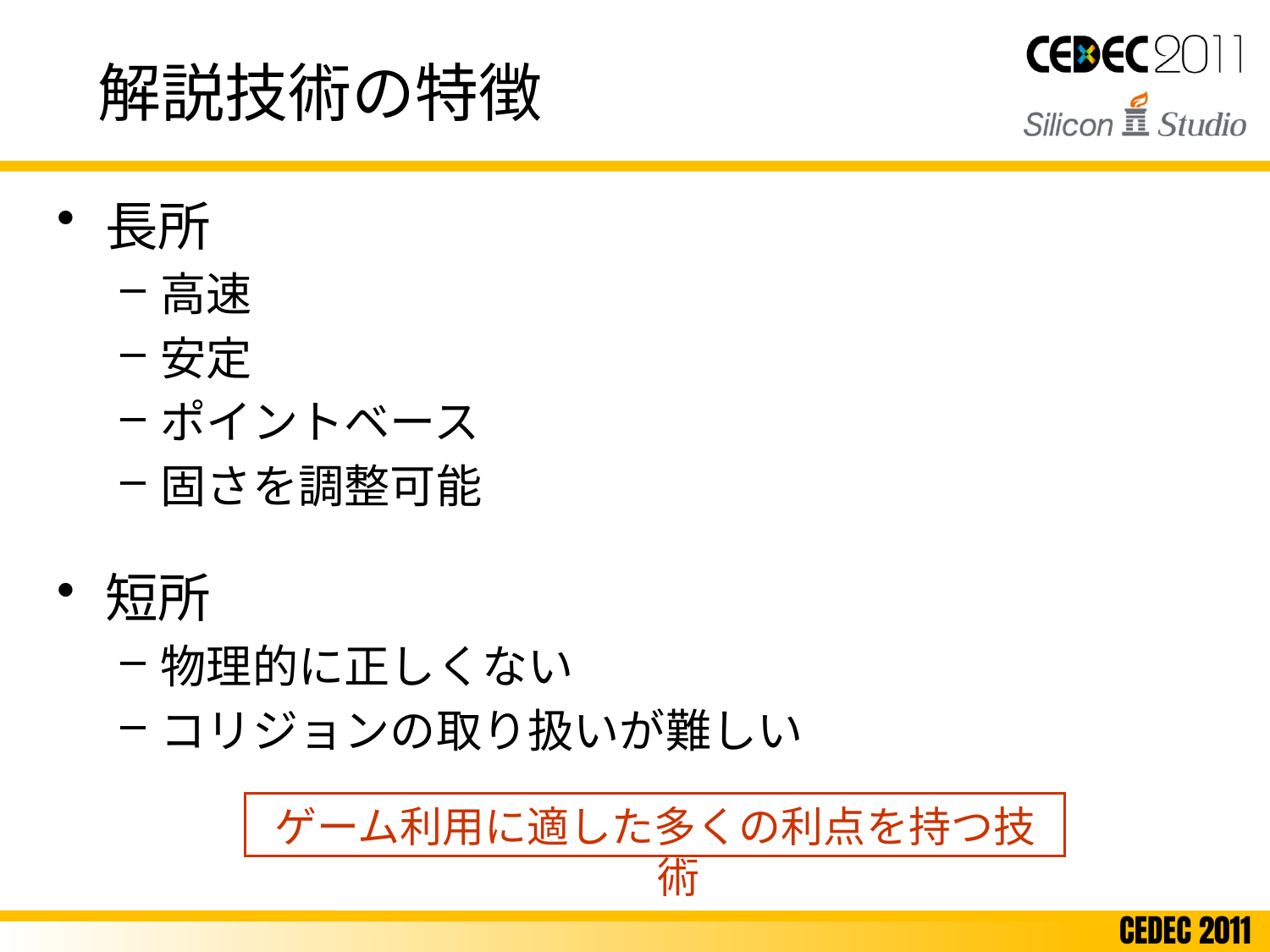

# 解説技術の特徴
長所
高速
安定
ポイントベース
固さを調整可能

短所
物理的に正しくない
コリジョンの取り扱いが難しい
ゲーム利用に適した多くの利点を持つ技術